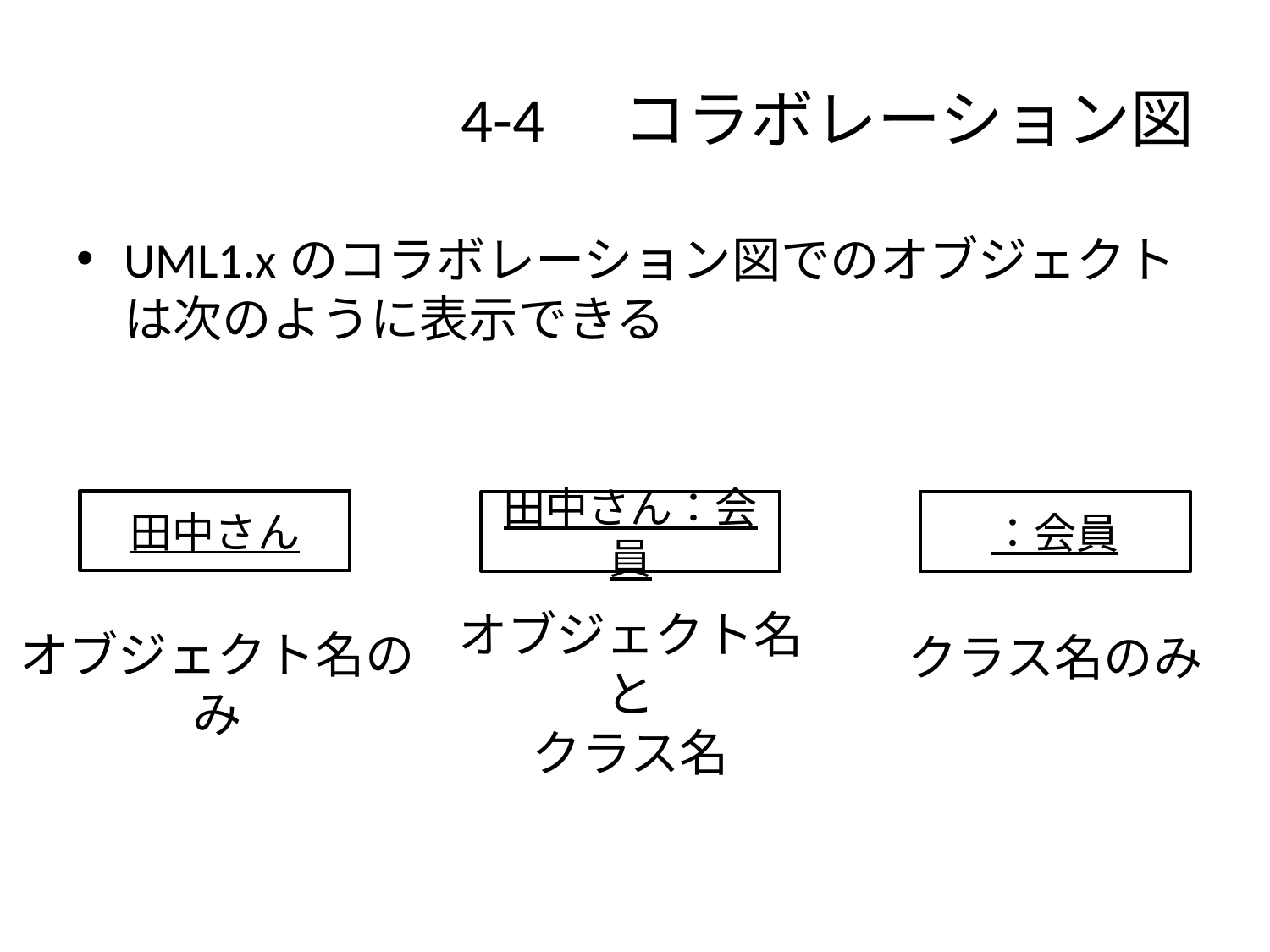

# 4-4　コラボレーション図
UML1.xのコラボレーション図でのオブジェクトは次のように表示できる

田中さん
田中さん：会員
：会員
オブジェクト名
と
クラス名
オブジェクト名のみ
クラス名のみ